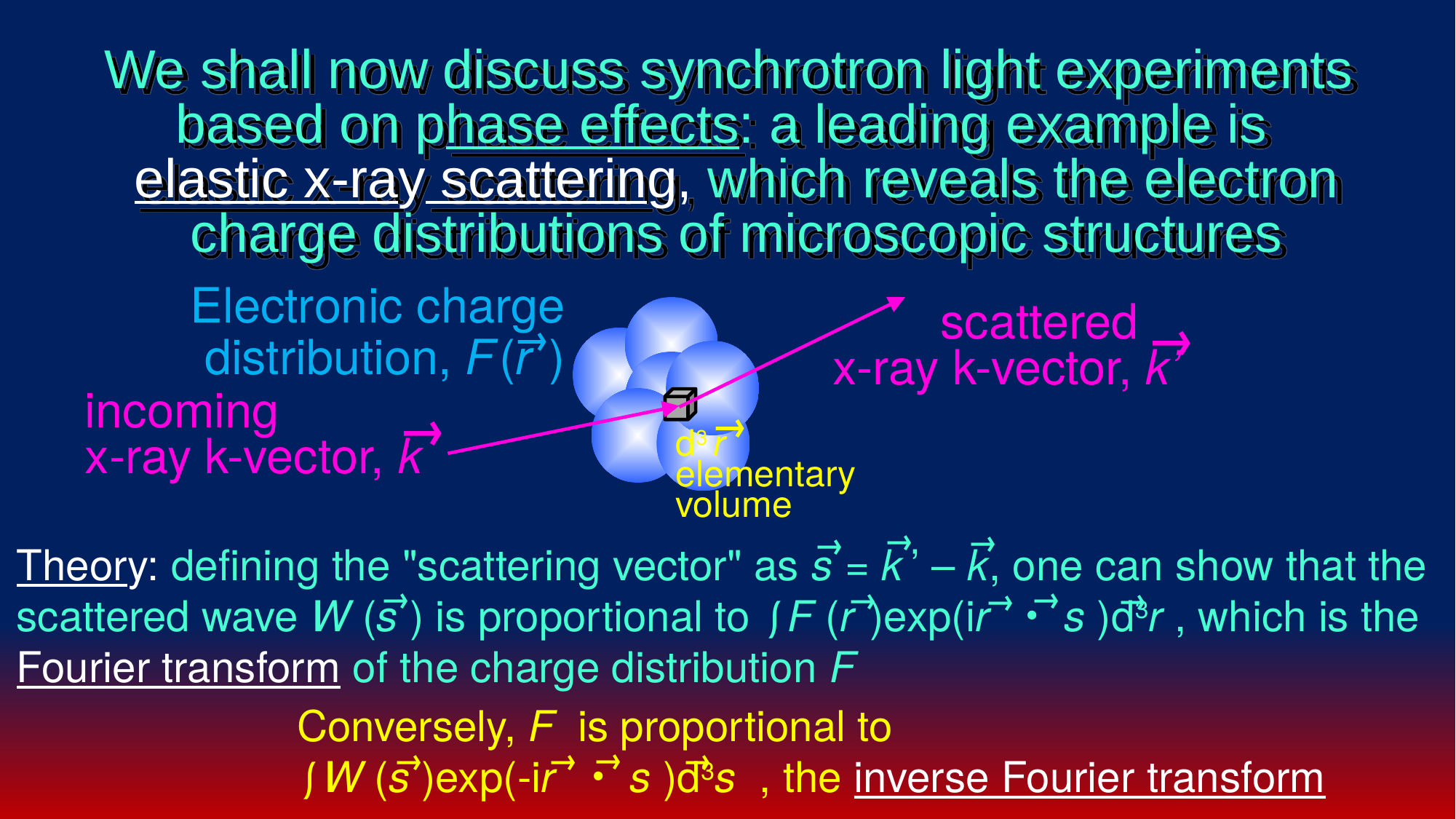

We shall now discuss synchrotron light experiments
based on phase effects: a leading example is
elastic x-ray scattering, which reveals the electron charge distributions of microscopic structures
Electronic charge distribution, F (r  )
→
        scattered
x-ray k-vector, k’
→
incoming
x-ray k-vector, k
→

→
d3 r
elementary volume
→
→
→
Theory: defining the "scattering vector" as s = k ’ – k, one can show that the scattered wave W (s ) is proportional to ⎰F (r  )exp(ir ・s )d3r , which is the Fourier transform of the charge distribution F
→
→
→
→
→

Conversely, F  is proportional to
⎰W (s )exp(-ir ・s )d3s  , the inverse Fourier transform
→
→
→
→